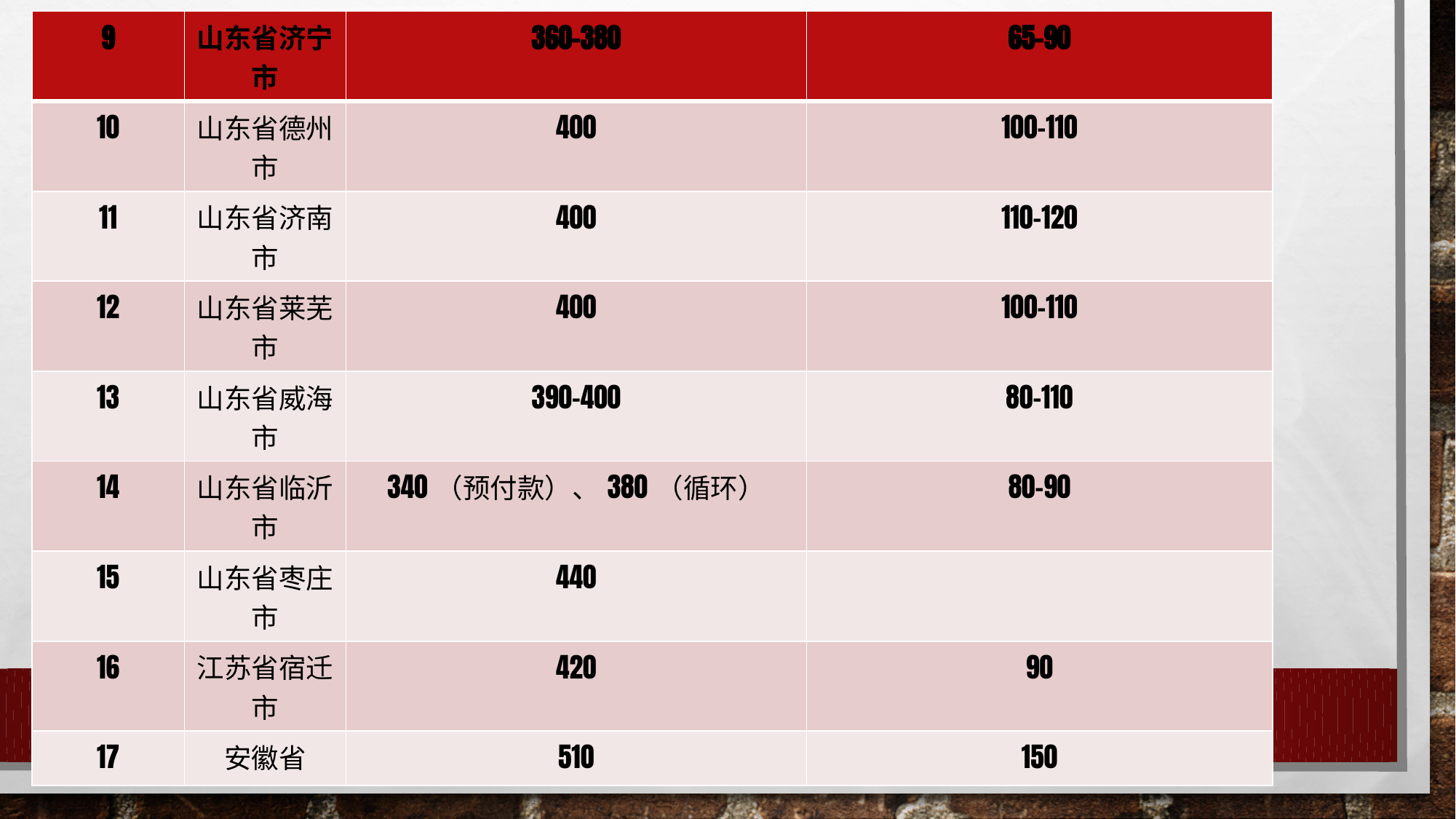

| 9 | 山东省济宁市 | 360-380 | 65-90 |
| --- | --- | --- | --- |
| 10 | 山东省德州市 | 400 | 100-110 |
| 11 | 山东省济南市 | 400 | 110-120 |
| 12 | 山东省莱芜市 | 400 | 100-110 |
| 13 | 山东省威海市 | 390-400 | 80-110 |
| 14 | 山东省临沂市 | 340（预付款）、380（循环） | 80-90 |
| 15 | 山东省枣庄市 | 440 |  |
| 16 | 江苏省宿迁市 | 420 | 90 |
| 17 | 安徽省 | 510 | 150 |